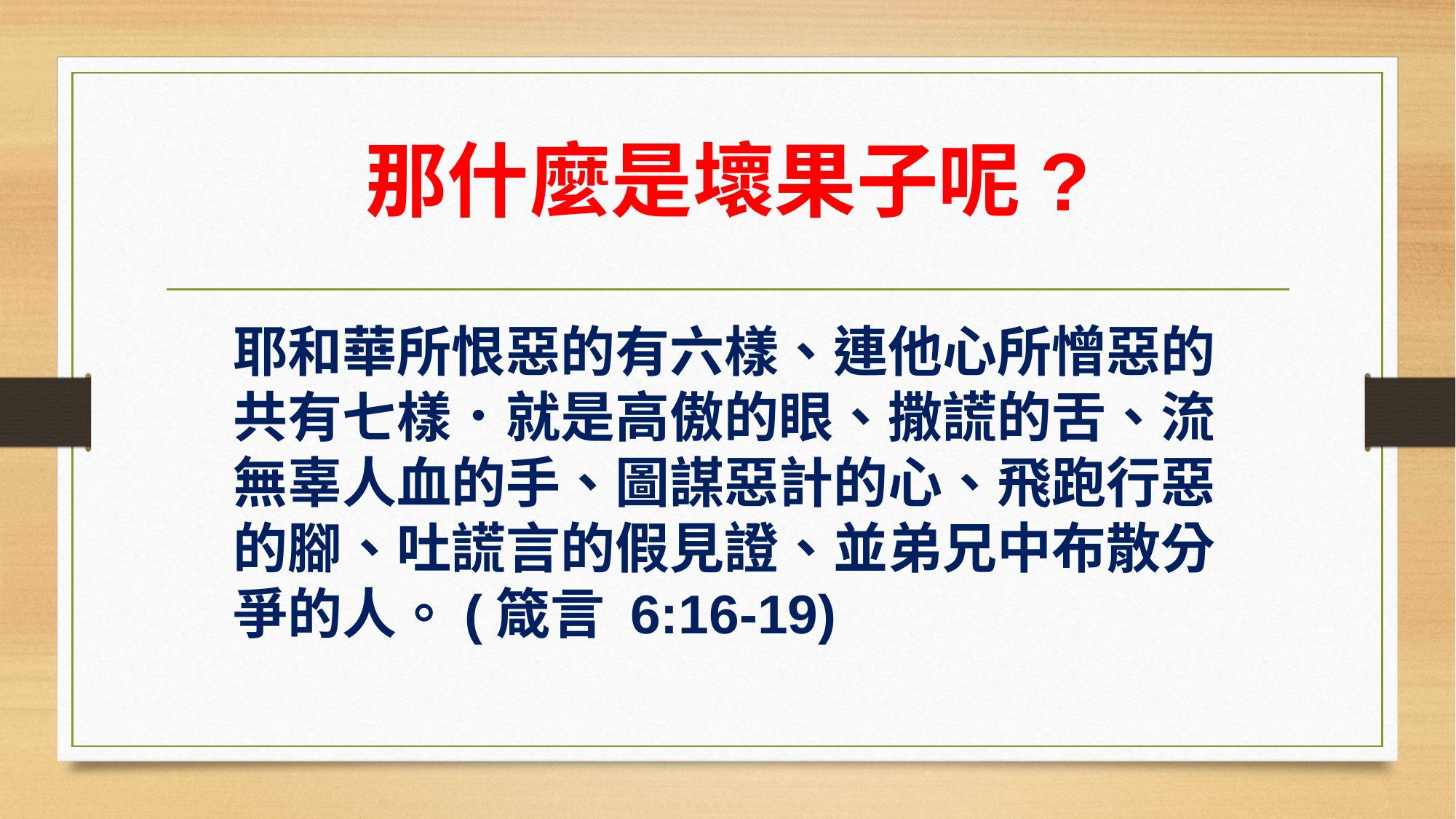

# 那什麼是壞果子呢?
耶和華所恨惡的有六樣、連他心所憎惡的共有七樣．就是高傲的眼、撒謊的舌、流 無辜人血的手、圖謀惡計的心、飛跑行惡的腳、吐謊言的假見證、並弟兄中布散分爭的人。(箴言 6:16-19)